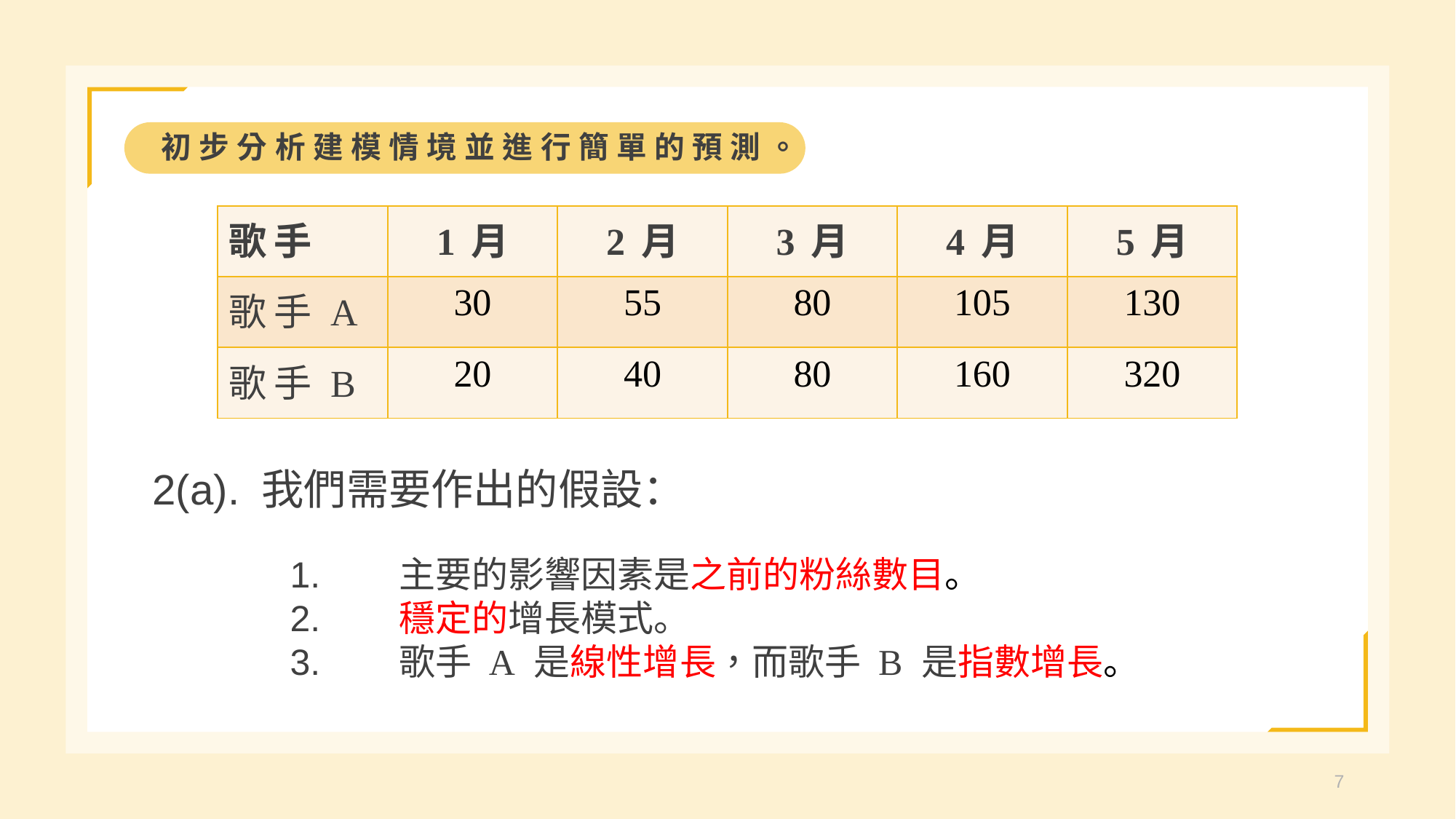

初步分析建模情境並進行簡單的預測。
| 歌手 | 1月 | 2月 | 3月 | 4月 | 5月 |
| --- | --- | --- | --- | --- | --- |
| 歌手A | 30 | 55 | 80 | 105 | 130 |
| 歌手B | 20 | 40 | 80 | 160 | 320 |
2(a).	我們需要作出的假設：

1.	主要的影響因素是之前的粉絲數目。
2.	穩定的增長模式。
3.	歌手 A 是線性增長，而歌手 B 是指數增長。
7